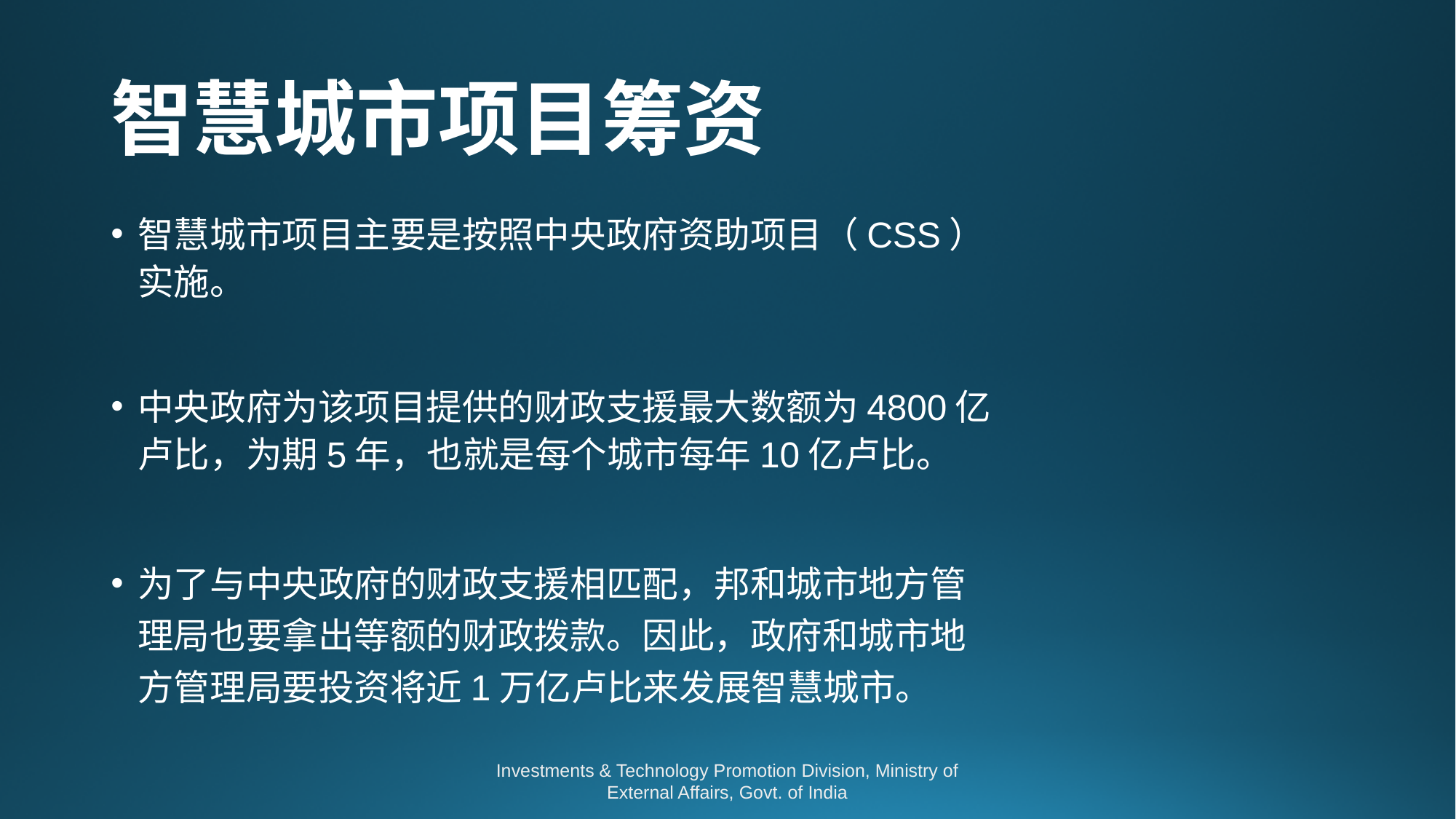

# 智慧城市项目筹资
智慧城市项目主要是按照中央政府资助项目（CSS）实施。

中央政府为该项目提供的财政支援最大数额为4800亿卢比，为期5年，也就是每个城市每年10亿卢比。

为了与中央政府的财政支援相匹配，邦和城市地方管理局也要拿出等额的财政拨款。因此，政府和城市地方管理局要投资将近1万亿卢比来发展智慧城市。
Investments & Technology Promotion Division, Ministry of External Affairs, Govt. of India